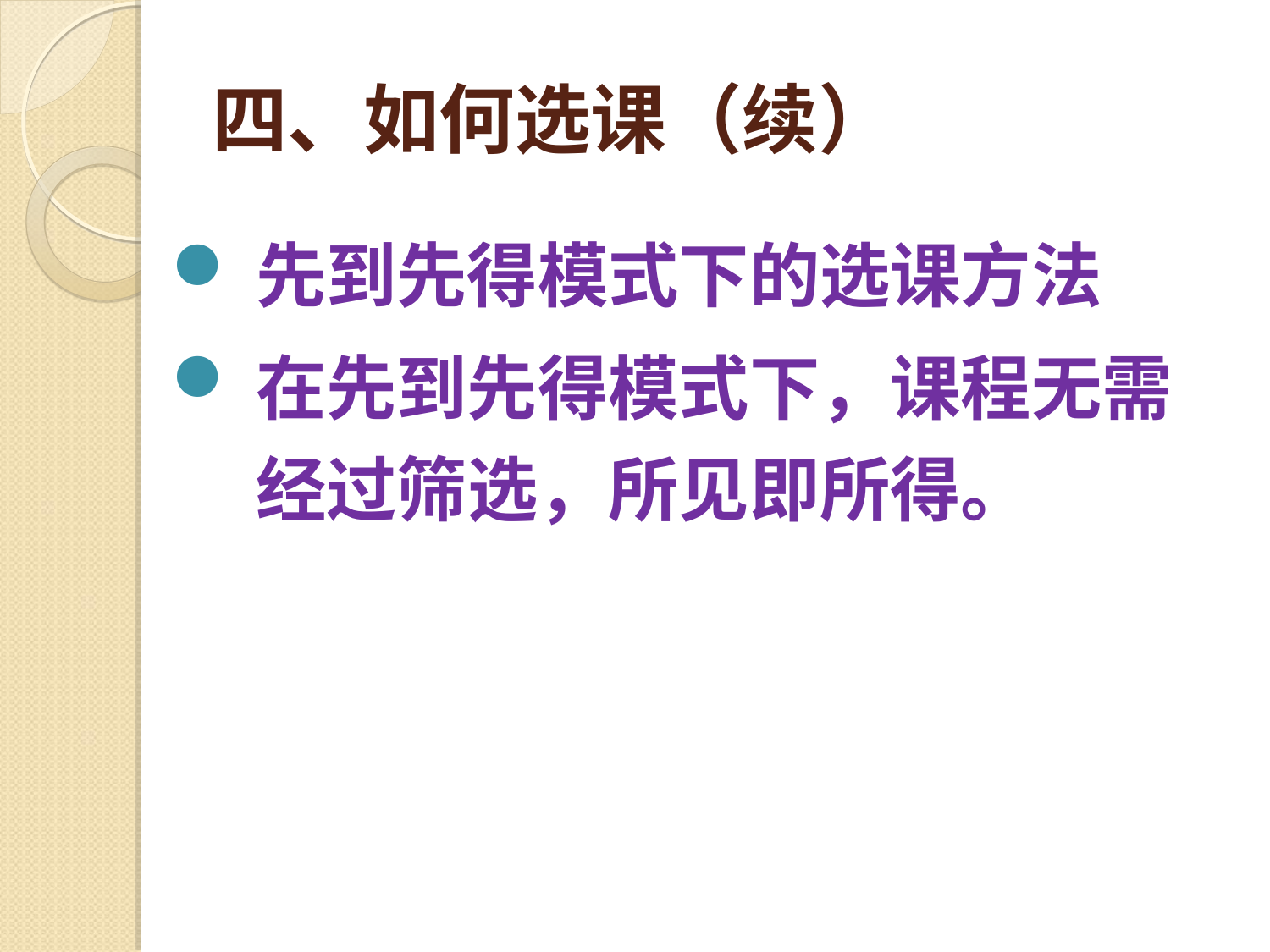

四、如何选课（续）
先到先得模式下的选课方法
在先到先得模式下，课程无需经过筛选，所见即所得。